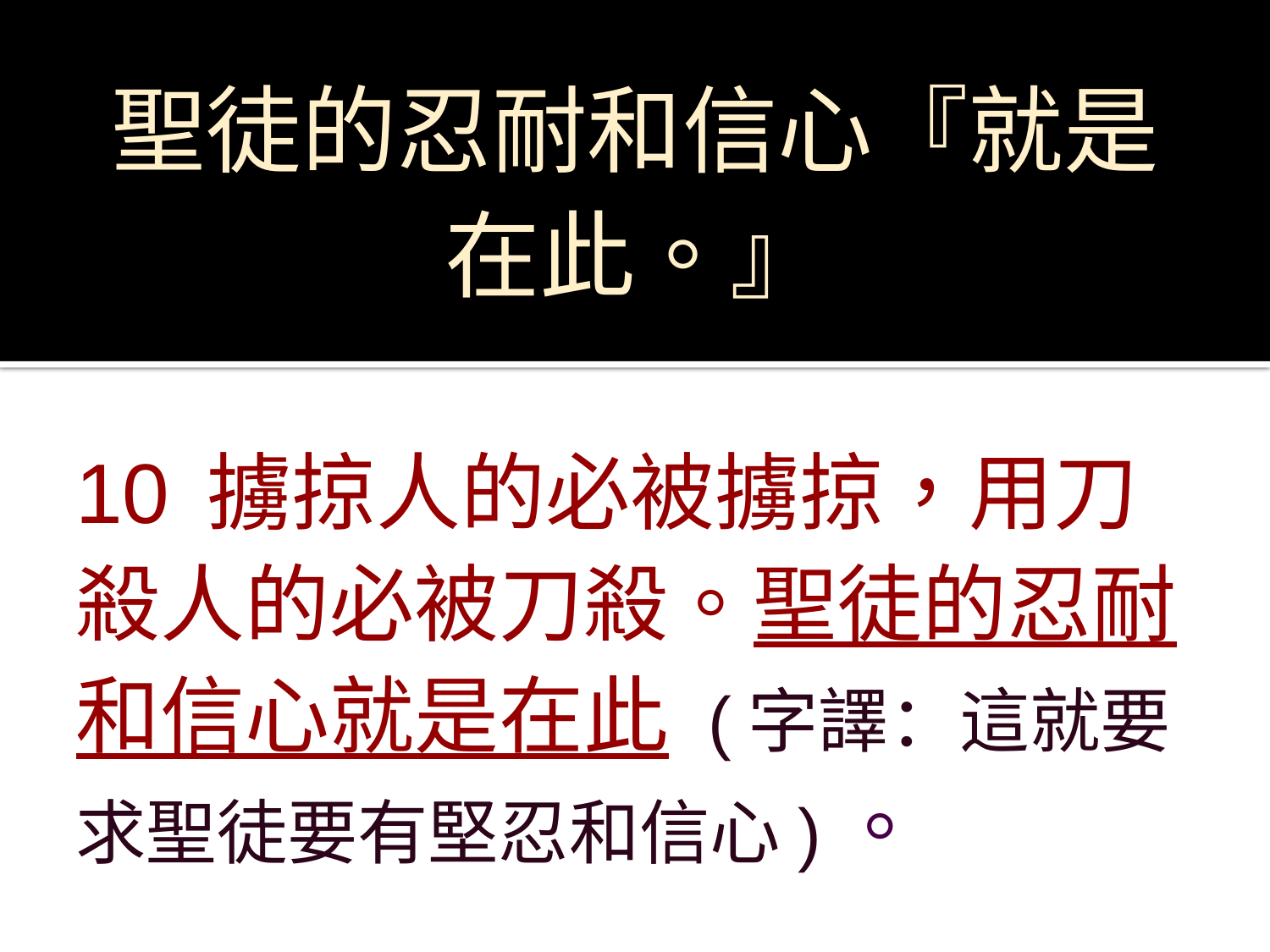

# 聖徒的忍耐和信心『就是在此。』
10 擄掠人的必被擄掠，用刀殺人的必被刀殺。聖徒的忍耐和信心就是在此 (字譯：這就要求聖徒要有堅忍和信心)。